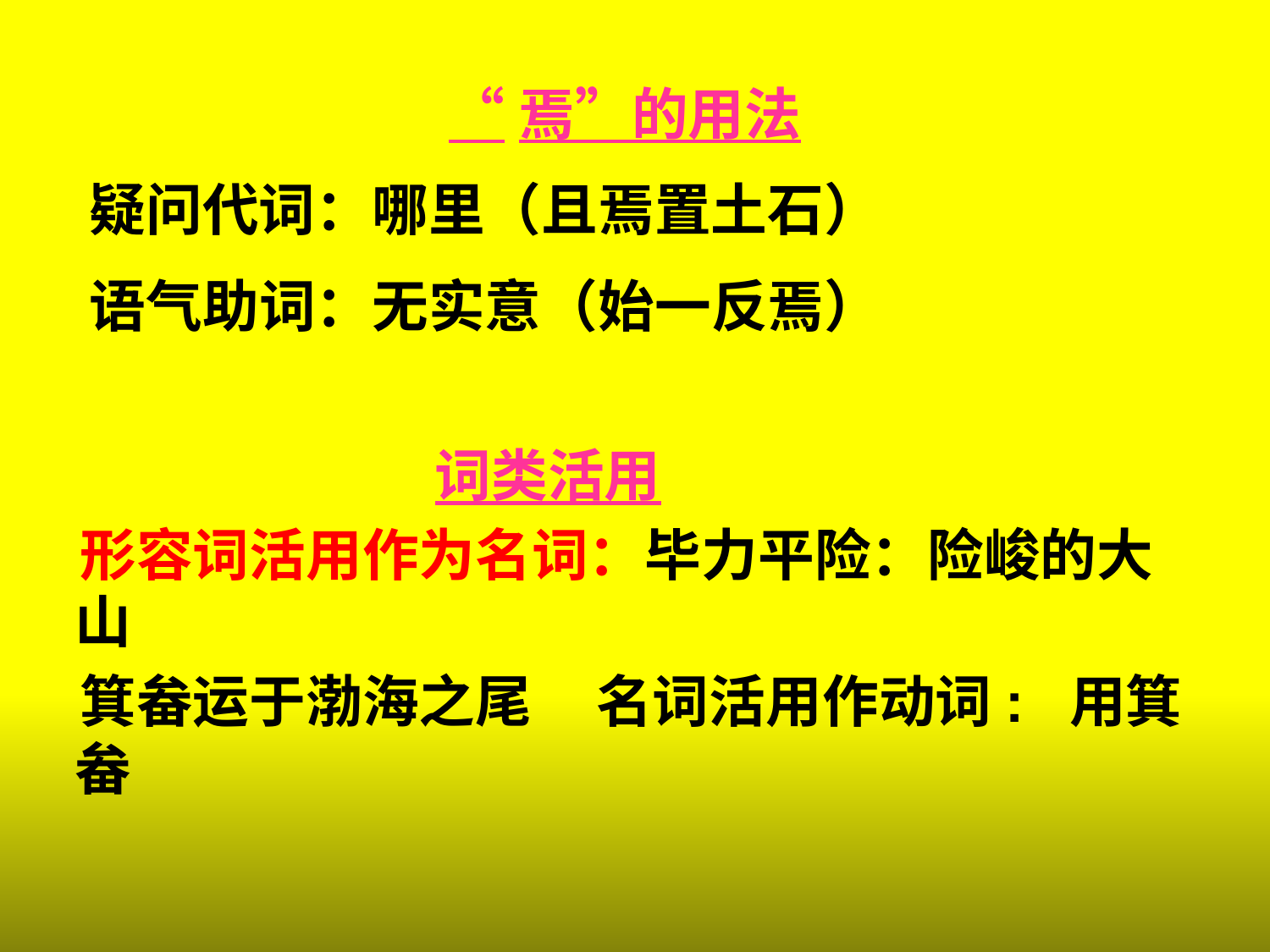

“焉”的用法
   疑问代词：哪里（且焉置土石）
   语气助词：无实意（始一反焉）
                               词类活用
   形容词活用作为名词：毕力平险：险峻的大山
   箕畚运于渤海之尾     名词活用作动词:  用箕畚